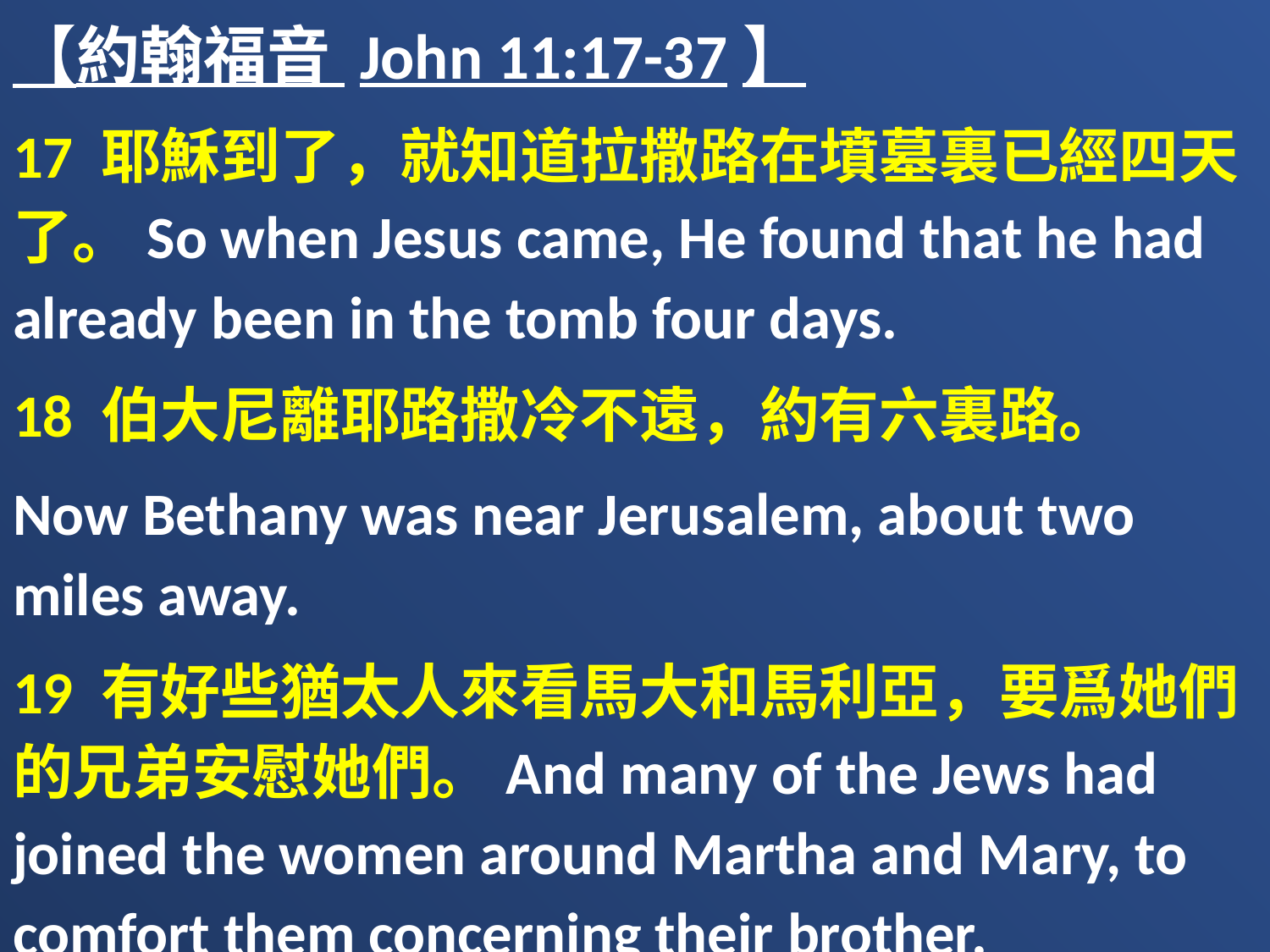

【約翰福音 John 11:17-37】
17 耶穌到了，就知道拉撒路在墳墓裏已經四天了。So when Jesus came, He found that he had already been in the tomb four days.
18 伯大尼離耶路撒冷不遠，約有六裏路。
Now Bethany was near Jerusalem, about two miles away.
19 有好些猶太人來看馬大和馬利亞，要爲她們的兄弟安慰她們。And many of the Jews had joined the women around Martha and Mary, to comfort them concerning their brother.